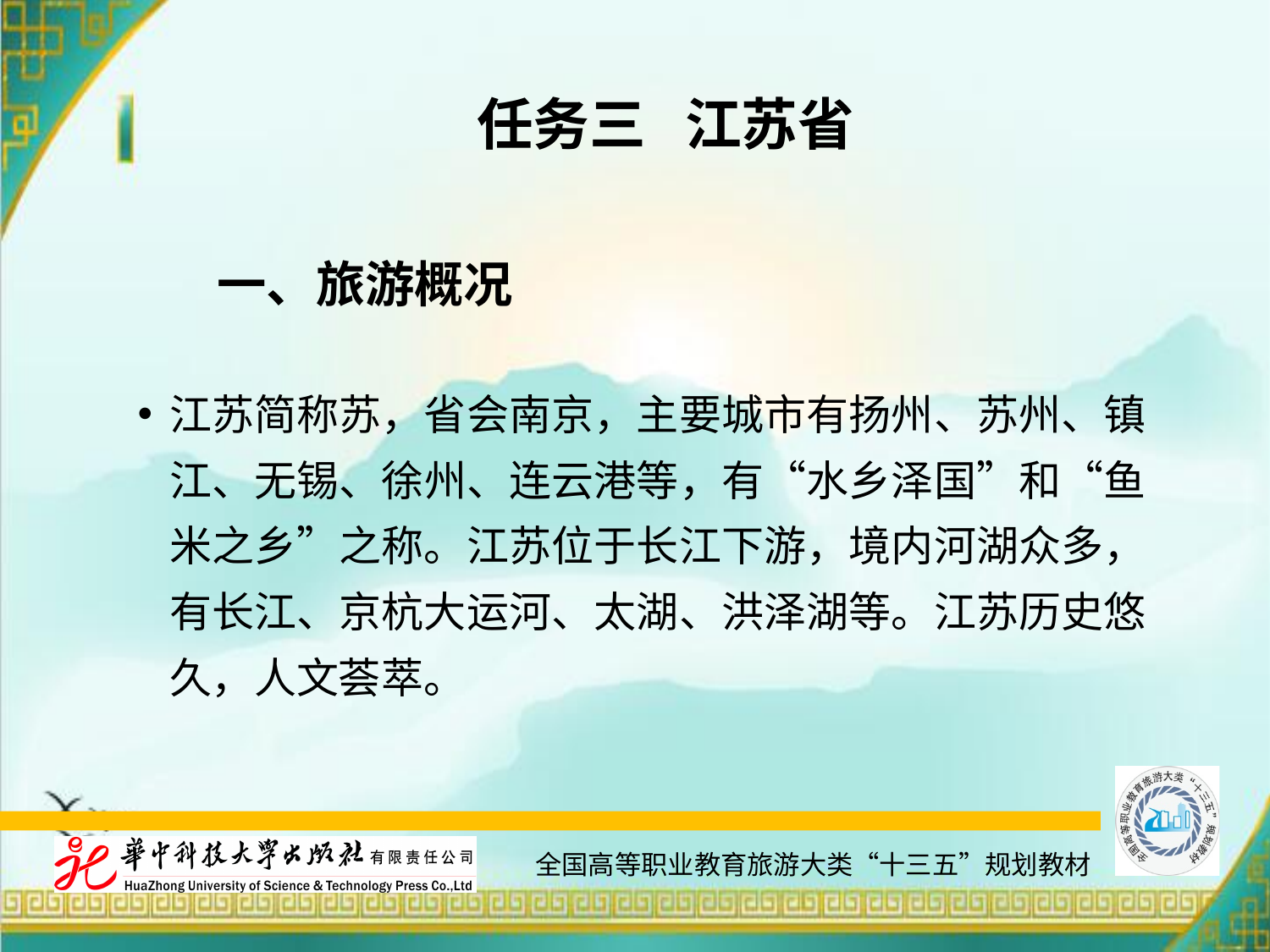

# 任务三   江苏省
一、旅游概况
江苏简称苏，省会南京，主要城市有扬州、苏州、镇江、无锡、徐州、连云港等，有“水乡泽国”和“鱼米之乡”之称。江苏位于长江下游，境内河湖众多，有长江、京杭大运河、太湖、洪泽湖等。江苏历史悠久，人文荟萃。